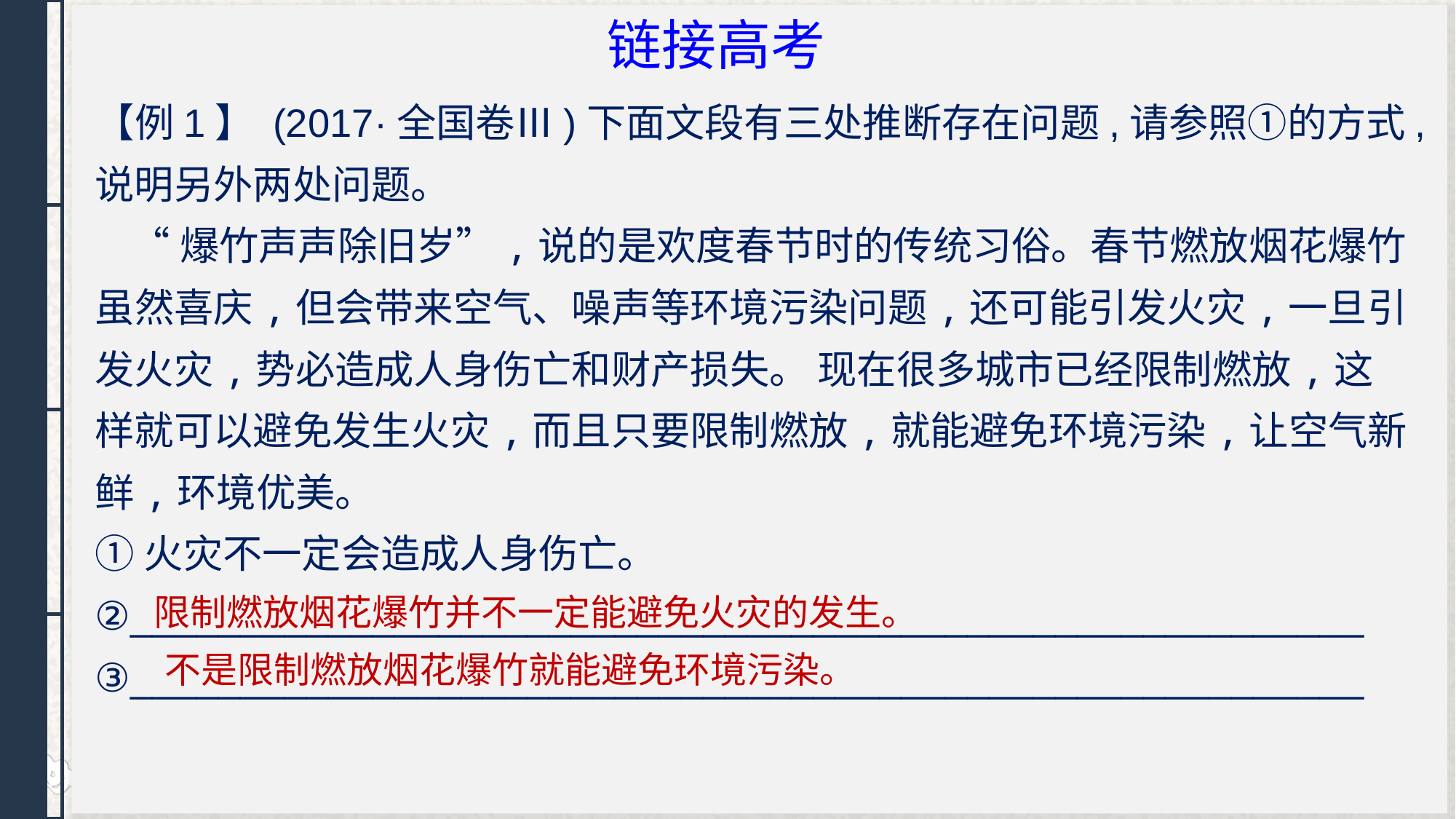

、
链接高考
【例1】 (2017·全国卷Ⅲ)下面文段有三处推断存在问题,请参照①的方式,说明另外两处问题。
    “爆竹声声除旧岁”,说的是欢度春节时的传统习俗。春节燃放烟花爆竹虽然喜庆,但会带来空气、噪声等环境污染问题,还可能引发火灾,一旦引发火灾,势必造成人身伤亡和财产损失。 现在很多城市已经限制燃放,这样就可以避免发生火灾,而且只要限制燃放,就能避免环境污染,让空气新鲜,环境优美。
①火灾不一定会造成人身伤亡。
②________________________________________________________
③________________________________________________________
限制燃放烟花爆竹并不一定能避免火灾的发生。
不是限制燃放烟花爆竹就能避免环境污染。

PPT模板 http:///moban/